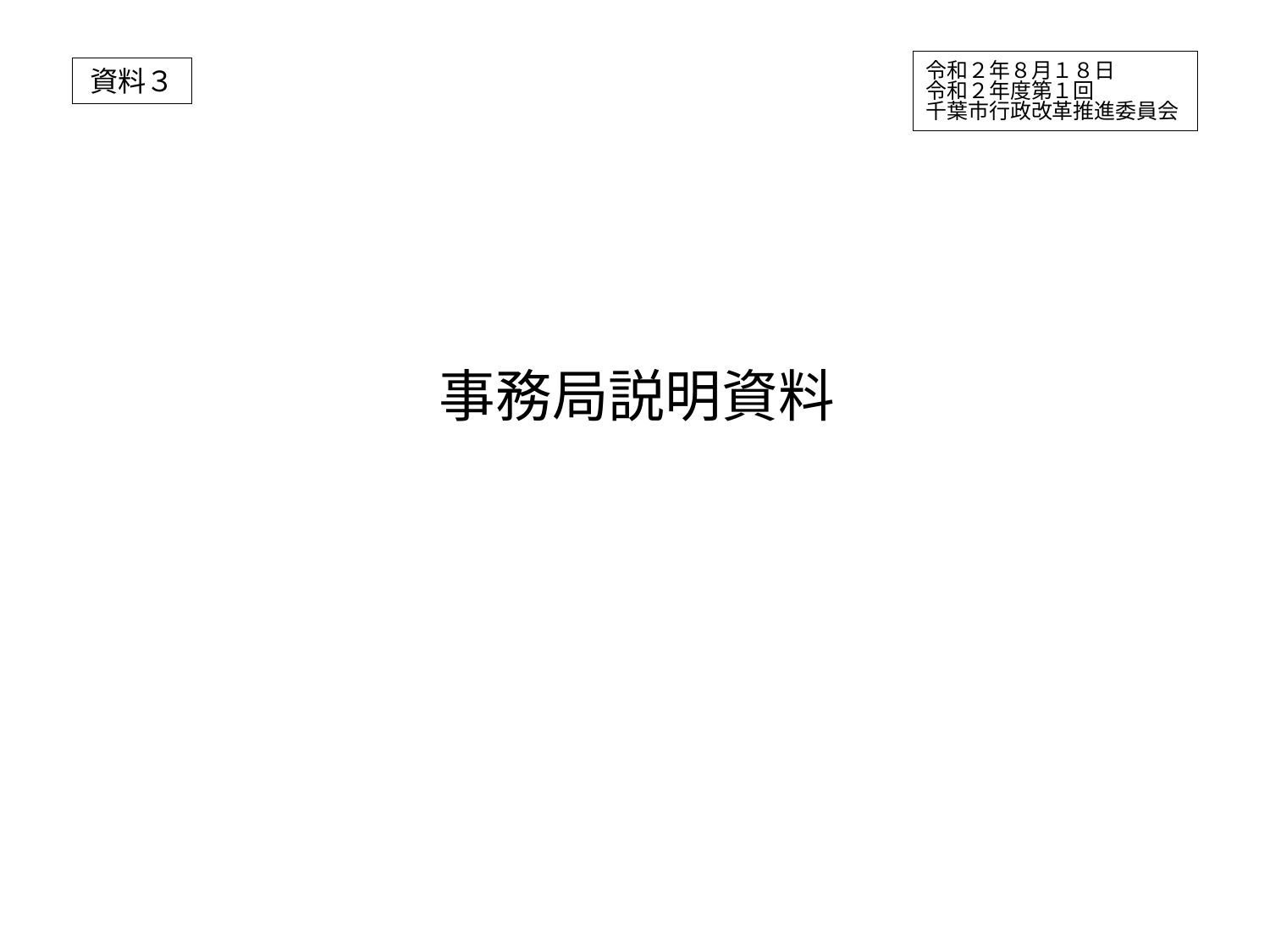

令和２年８月１８日
令和２年度第１回
千葉市行政改革推進委員会
資料３
事務局説明資料